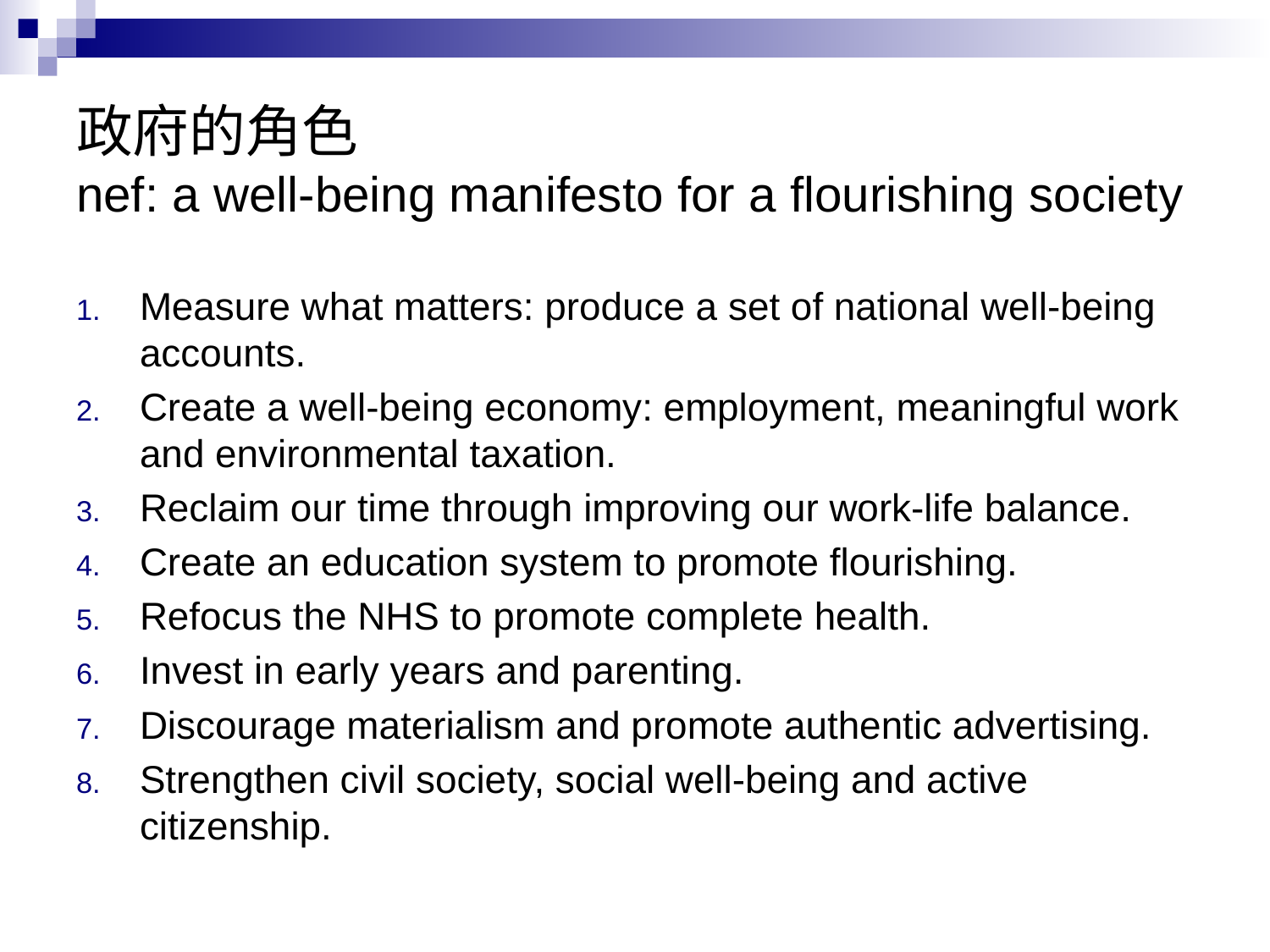

# 政府的角色 nef: a well-being manifesto for a flourishing society
Measure what matters: produce a set of national well-being accounts.
Create a well-being economy: employment, meaningful work and environmental taxation.
Reclaim our time through improving our work-life balance.
Create an education system to promote flourishing.
Refocus the NHS to promote complete health.
Invest in early years and parenting.
Discourage materialism and promote authentic advertising.
Strengthen civil society, social well-being and active citizenship.